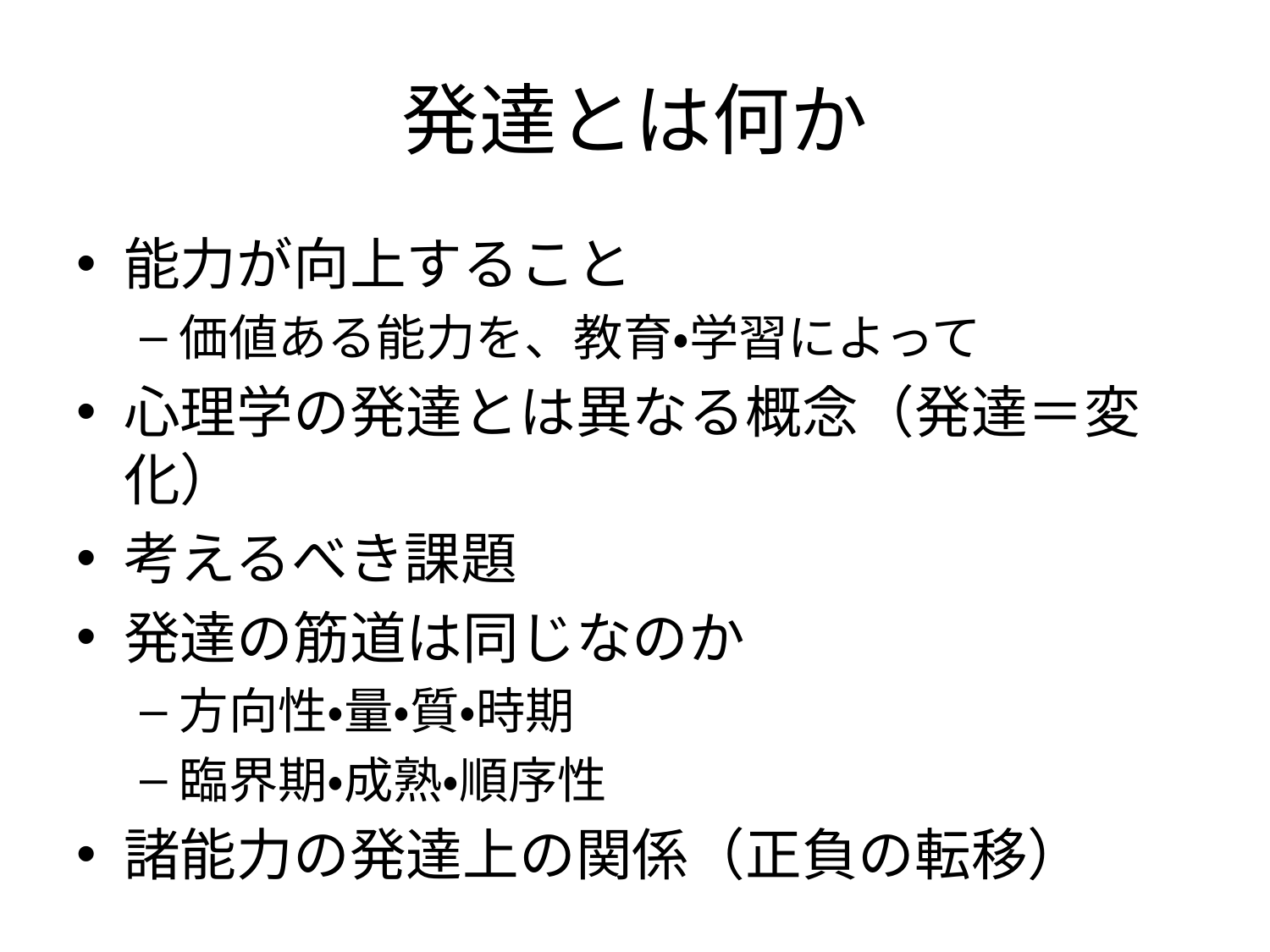

# 発達とは何か
能力が向上すること
価値ある能力を、教育・学習によって
心理学の発達とは異なる概念（発達＝変化）
考えるべき課題
発達の筋道は同じなのか
方向性・量・質・時期
臨界期・成熟・順序性
諸能力の発達上の関係（正負の転移）